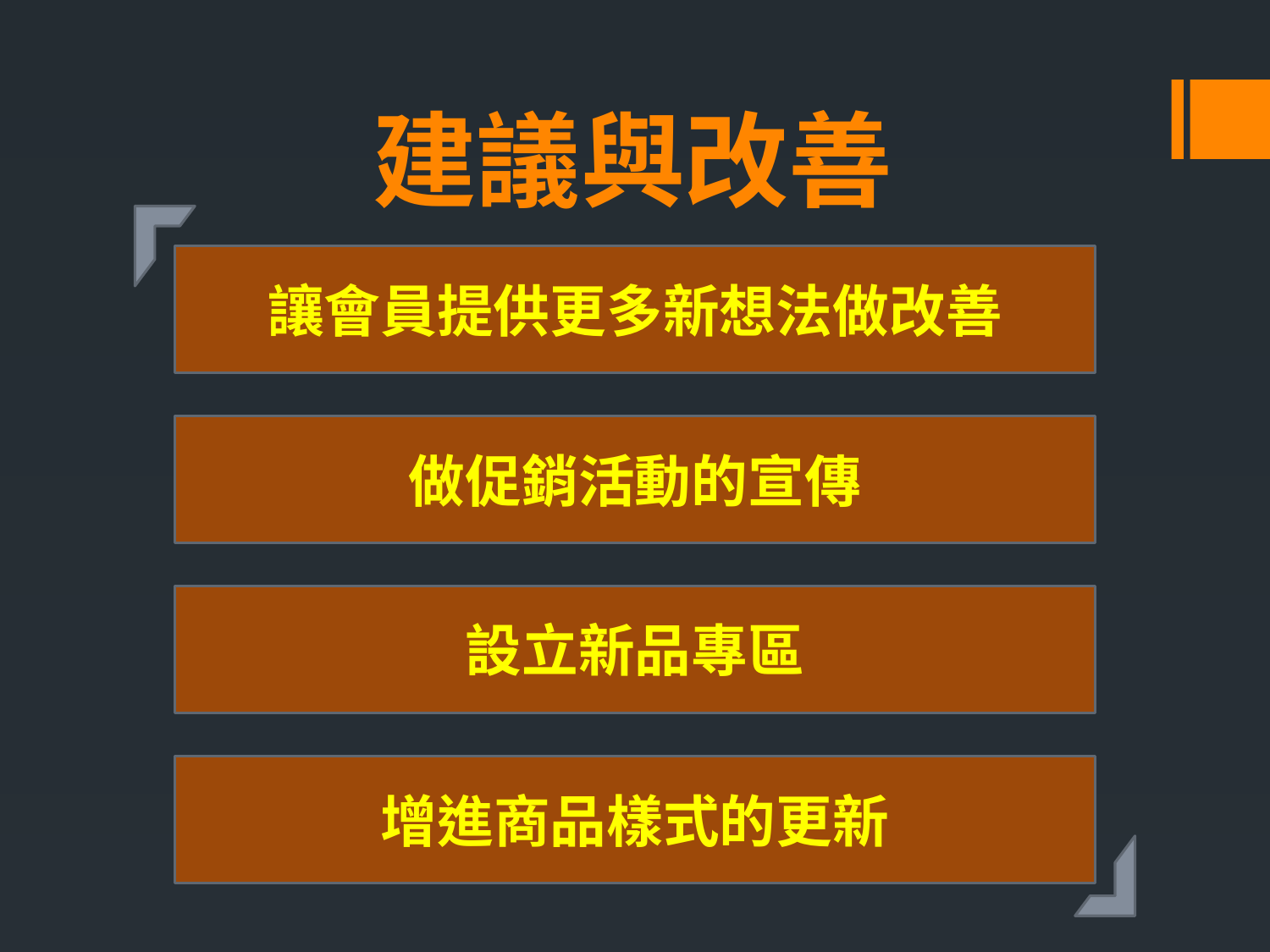

# 建議與改善

讓會員提供更多新想法做改善
做促銷活動的宣傳
設立新品專區
增進商品樣式的更新